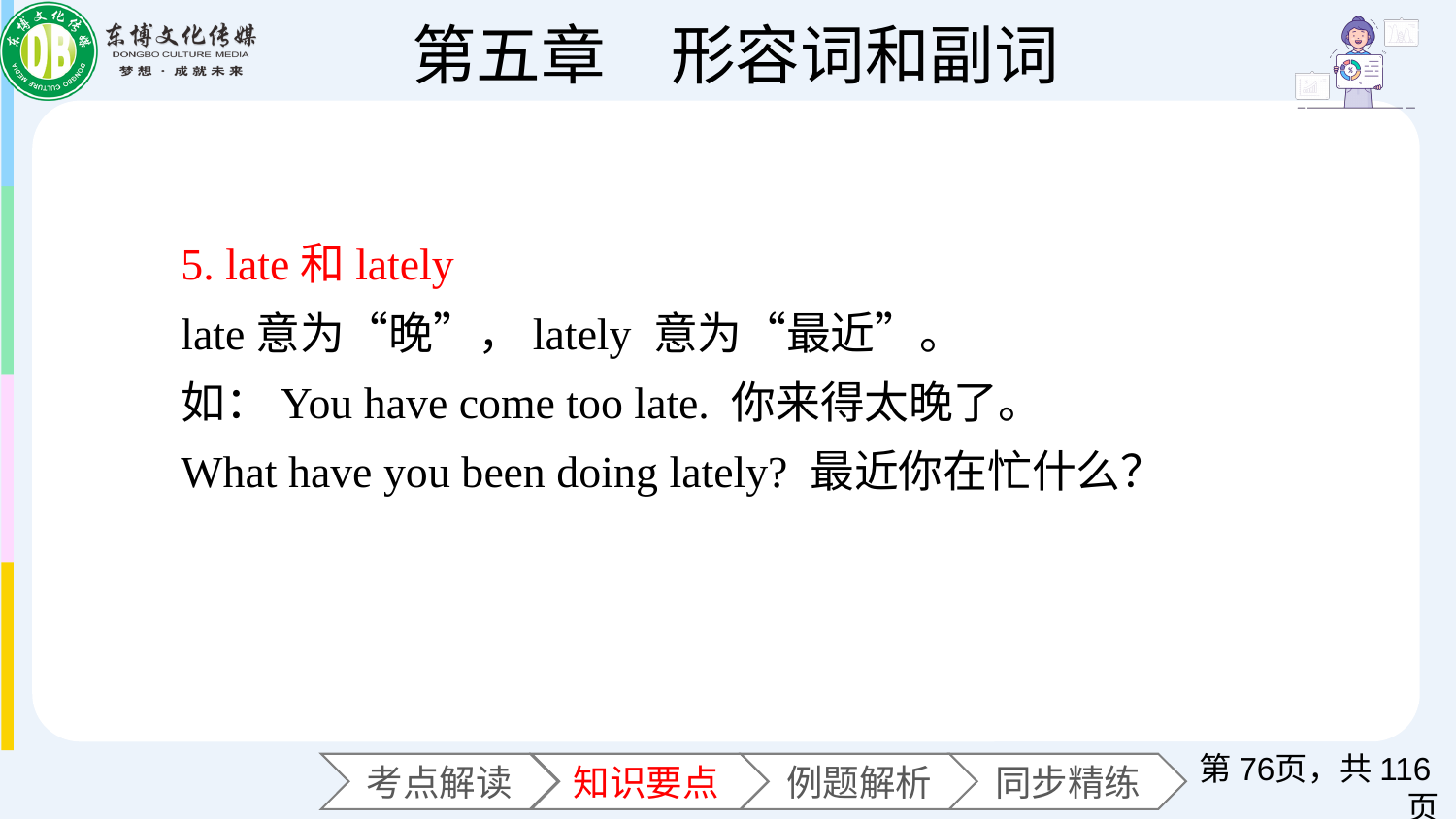

5. late和lately
late意为“晚”，lately 意为“最近”。
如：You have come too late. 你来得太晚了。
What have you been doing lately? 最近你在忙什么？

第76页，共116页